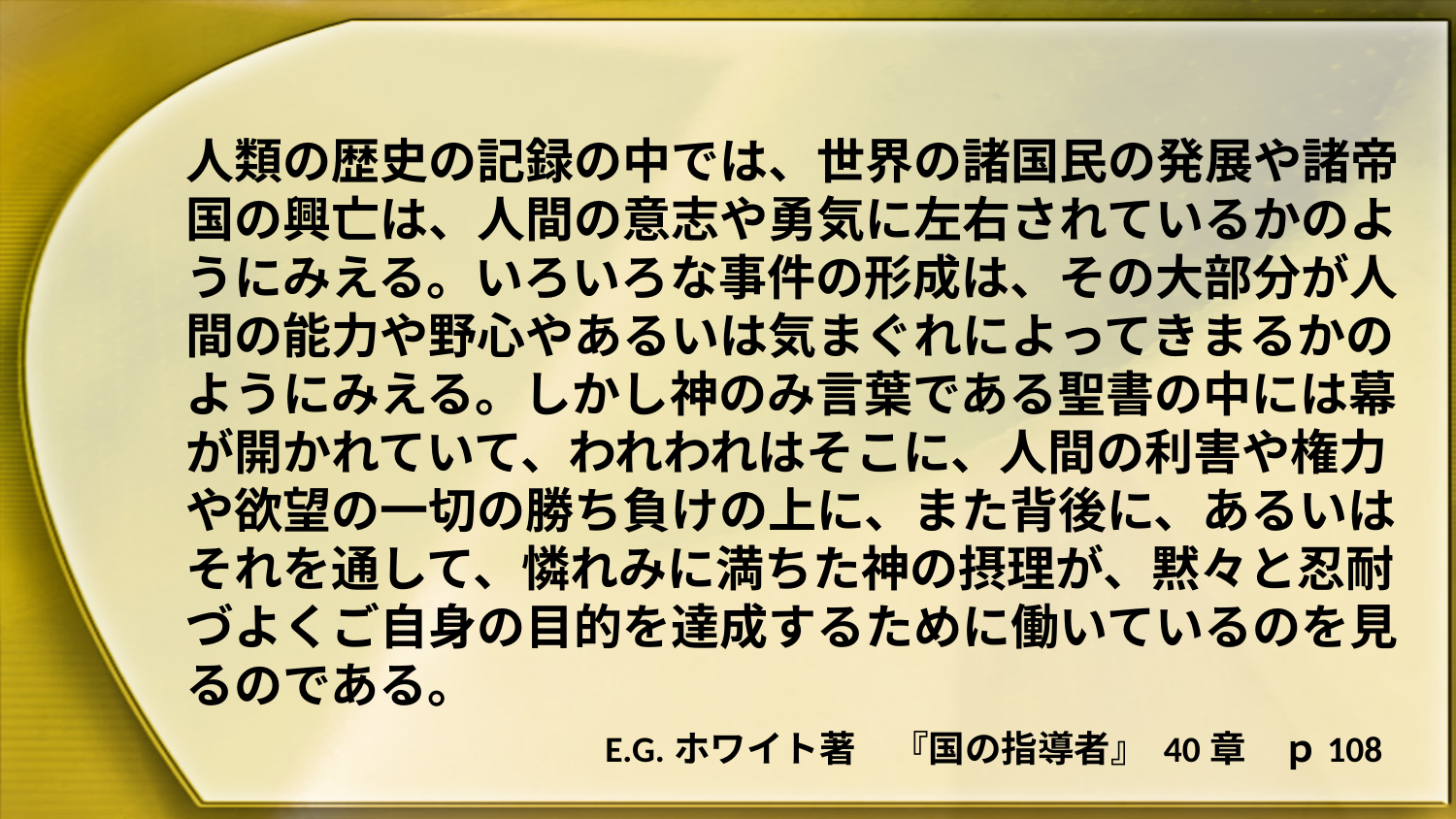

人類の歴史の記録の中では、世界の諸国民の発展や諸帝国の興亡は、人間の意志や勇気に左右されているかのようにみえる。いろいろな事件の形成は、その大部分が人間の能力や野心やあるいは気まぐれによってきまるかのようにみえる。しかし神のみ言葉である聖書の中には幕が開かれていて、われわれはそこに、人間の利害や権力や欲望の一切の勝ち負けの上に、また背後に、あるいはそれを通して、憐れみに満ちた神の摂理が、黙々と忍耐づよくご自身の目的を達成するために働いているのを見るのである。
E.G.ホワイト著　『国の指導者』 40章　ｐ108